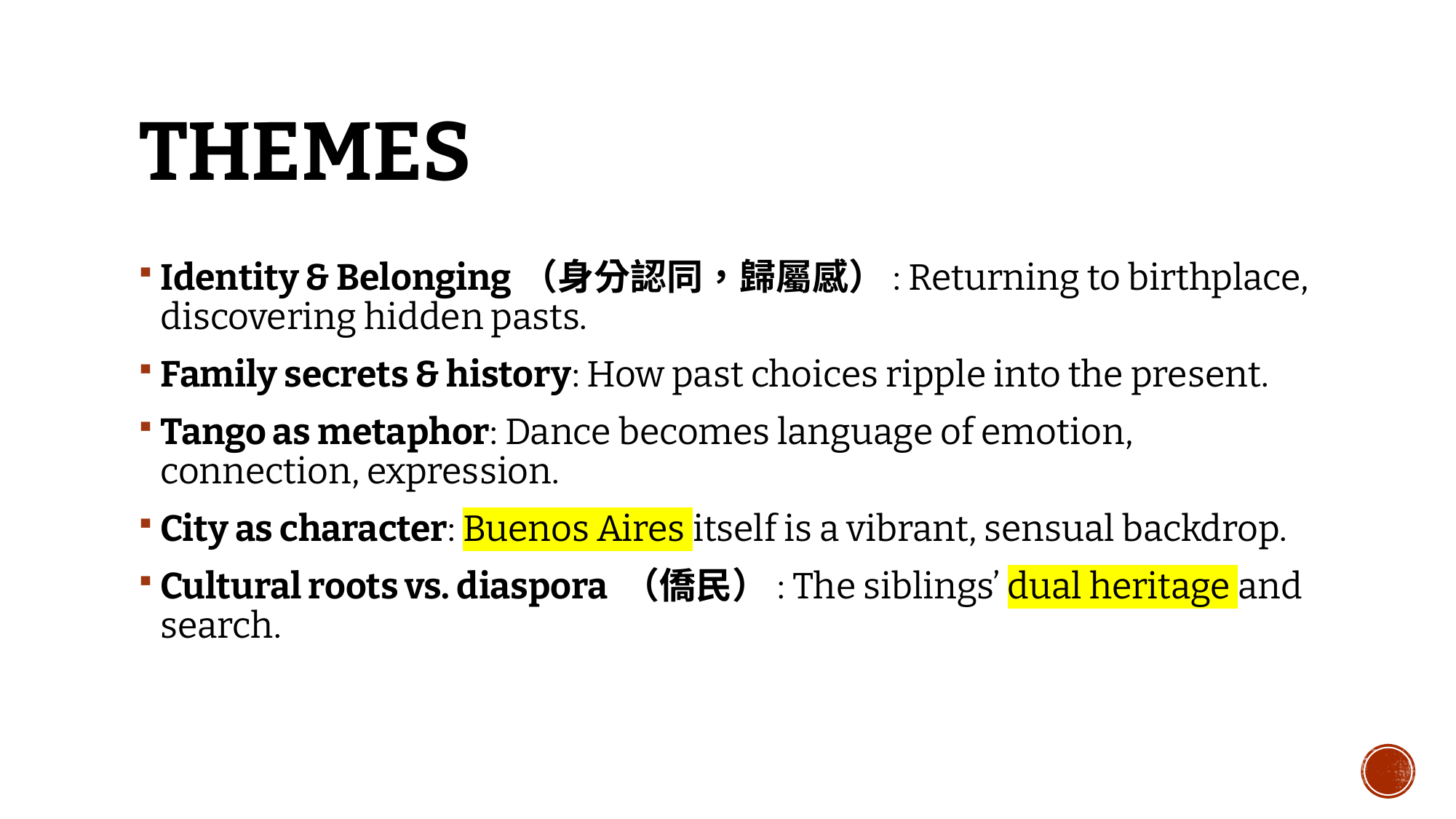

# Themes
Identity & Belonging（身分認同，歸屬感）: Returning to birthplace, discovering hidden pasts.
Family secrets & history: How past choices ripple into the present.
Tango as metaphor: Dance becomes language of emotion, connection, expression.
City as character: Buenos Aires itself is a vibrant, sensual backdrop.
Cultural roots vs. diaspora （僑民）: The siblings’ dual heritage and search.